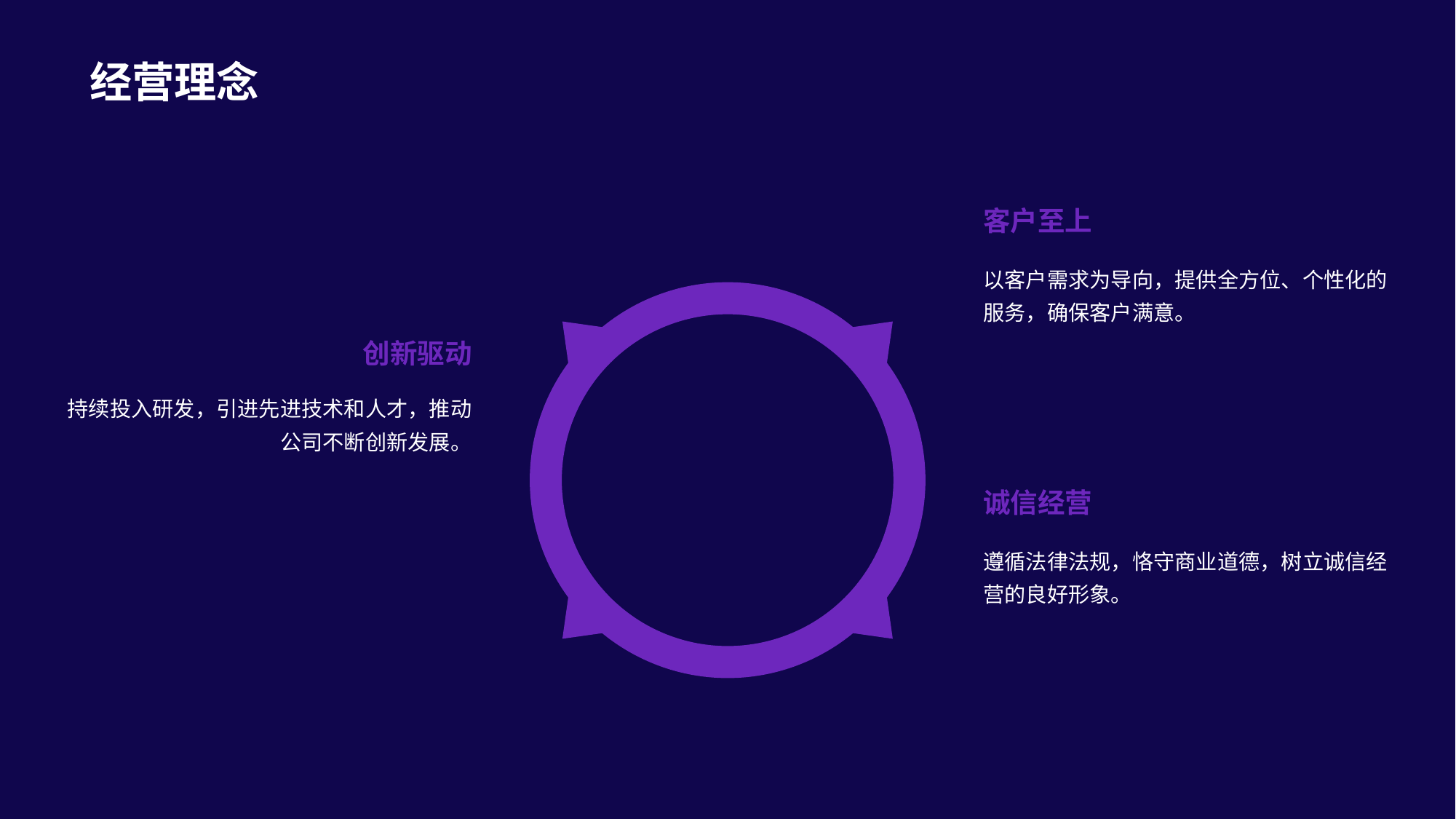

经营理念
客户至上
以客户需求为导向，提供全方位、个性化的服务，确保客户满意。
创新驱动
持续投入研发，引进先进技术和人才，推动公司不断创新发展。
诚信经营
遵循法律法规，恪守商业道德，树立诚信经营的良好形象。